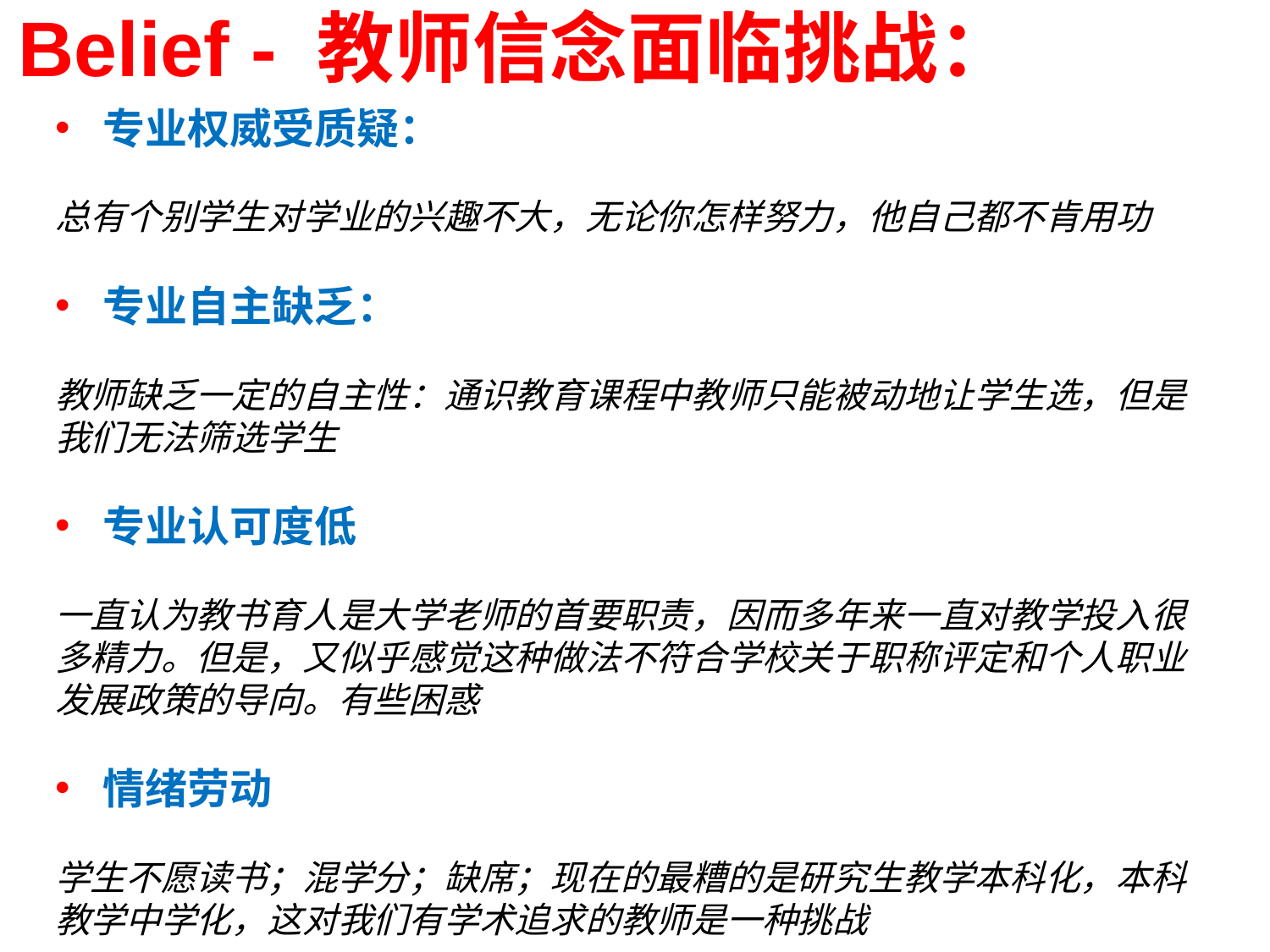

# Belief - 教师信念面临挑战：

专业权威受质疑：
总有个别学生对学业的兴趣不大，无论你怎样努力，他自己都不肯用功
专业自主缺乏：
教师缺乏一定的自主性：通识教育课程中教师只能被动地让学生选，但是我们无法筛选学生
专业认可度低
一直认为教书育人是大学老师的首要职责，因而多年来一直对教学投入很多精力。但是，又似乎感觉这种做法不符合学校关于职称评定和个人职业发展政策的导向。有些困惑
情绪劳动
学生不愿读书；混学分；缺席；现在的最糟的是研究生教学本科化，本科教学中学化，这对我们有学术追求的教师是一种挑战